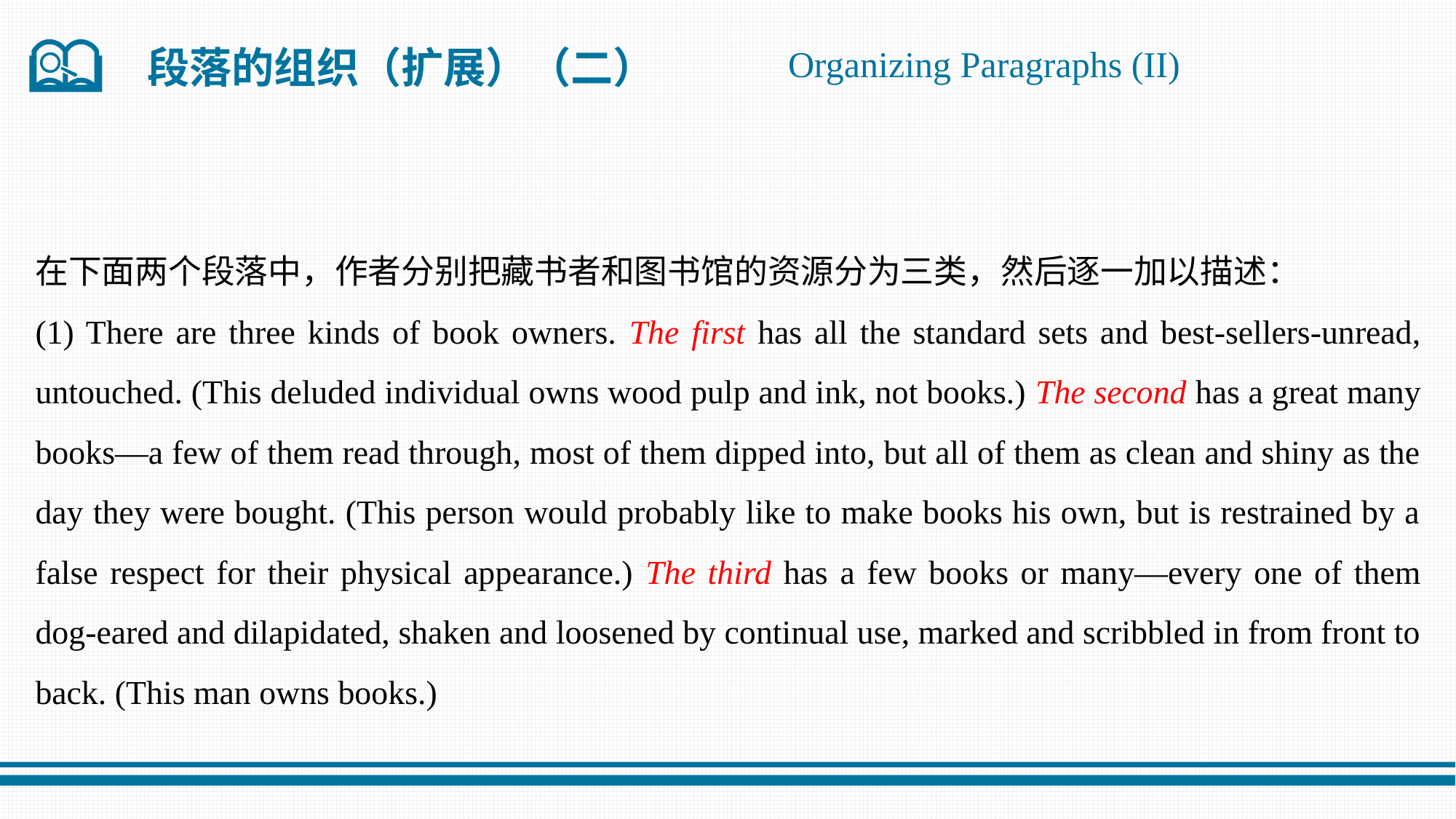

Organizing Paragraphs (II)
段落的组织（扩展）（二）

在下面两个段落中，作者分别把藏书者和图书馆的资源分为三类，然后逐一加以描述：
(1) There are three kinds of book owners. The first has all the standard sets and best-sellers-unread, untouched. (This deluded individual owns wood pulp and ink, not books.) The second has a great many books—a few of them read through, most of them dipped into, but all of them as clean and shiny as the day they were bought. (This person would probably like to make books his own, but is restrained by a false respect for their physical appearance.) The third has a few books or many—every one of them dog-eared and dilapidated, shaken and loosened by continual use, marked and scribbled in from front to back. (This man owns books.)